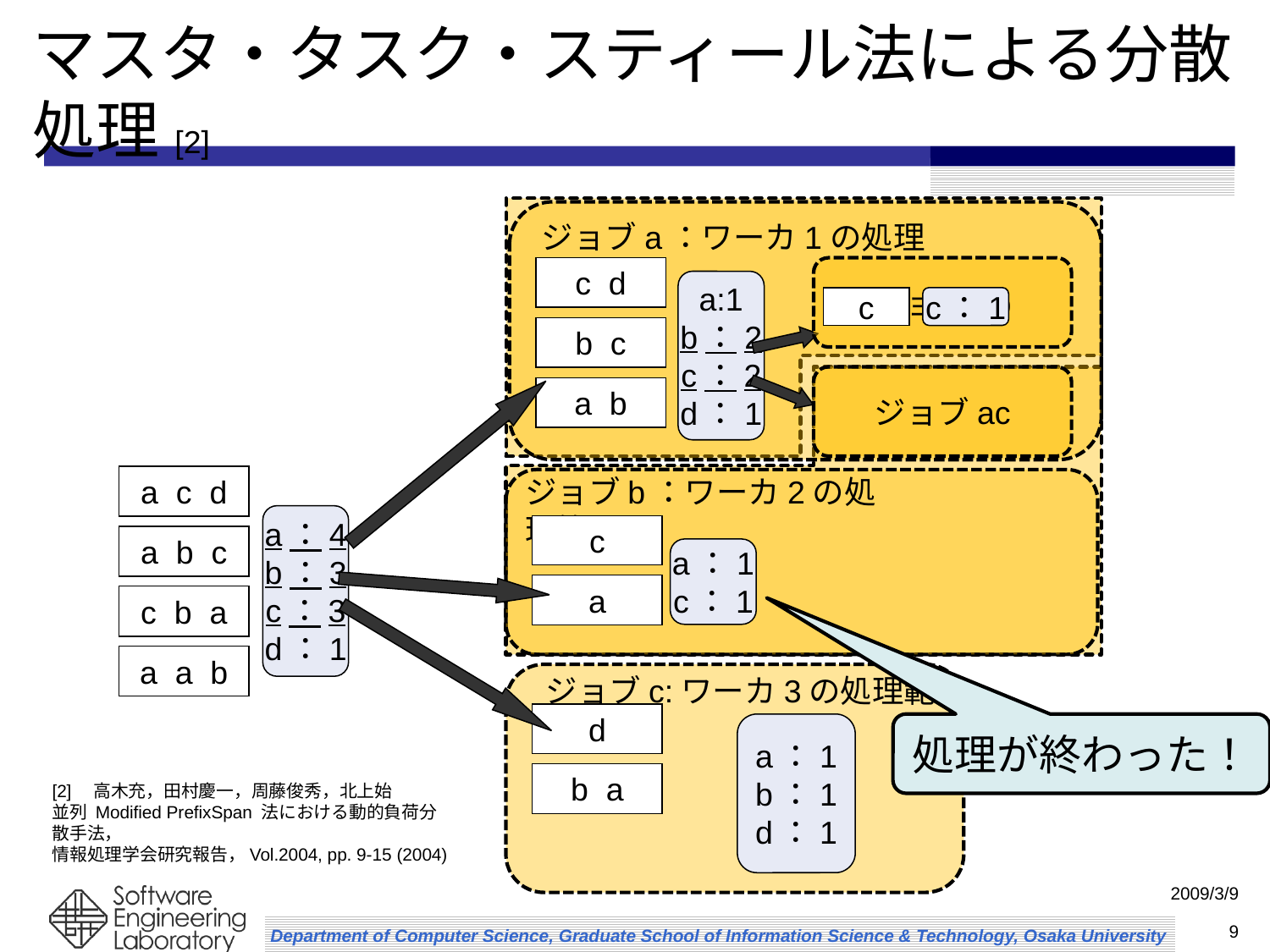

# マスタ・タスク・スティール法による分散処理[2]

ジョブa：ワーカ1の処理範囲
c  d
ジョブab
a:1
b：2
c：2
d：1
c
c：1
b  c

ジョブac
a  b

a  c  d
a  b  c
c  b  a
a  a  b
ジョブb：ワーカ2の処理範囲

a：4
b：3
c：3
d：1
c
a：1
c：1

a

ジョブc:ワーカ3の処理範囲
a：1
b：1
d：1
d
処理が終わった！
b  a
[2]　高木充，田村慶一，周藤俊秀，北上始
並列 Modified PrefixSpan 法における動的負荷分散手法，
情報処理学会研究報告，Vol.2004, pp. 9-15 (2004)
2009/3/9
9